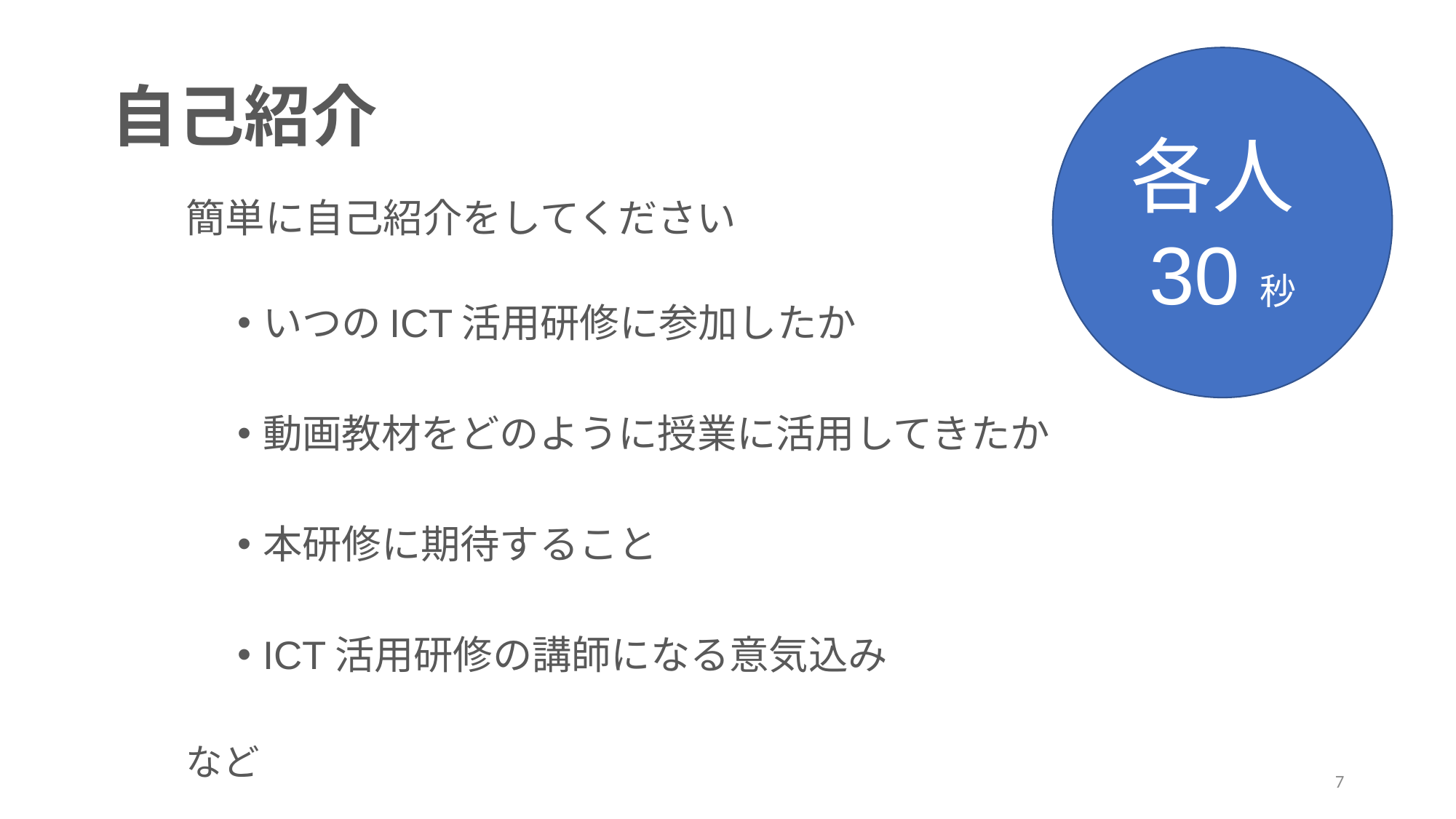

各人30秒
# 自己紹介
簡単に自己紹介をしてください

いつのICT活用研修に参加したか

動画教材をどのように授業に活用してきたか

本研修に期待すること

ICT活用研修の講師になる意気込み

など
7